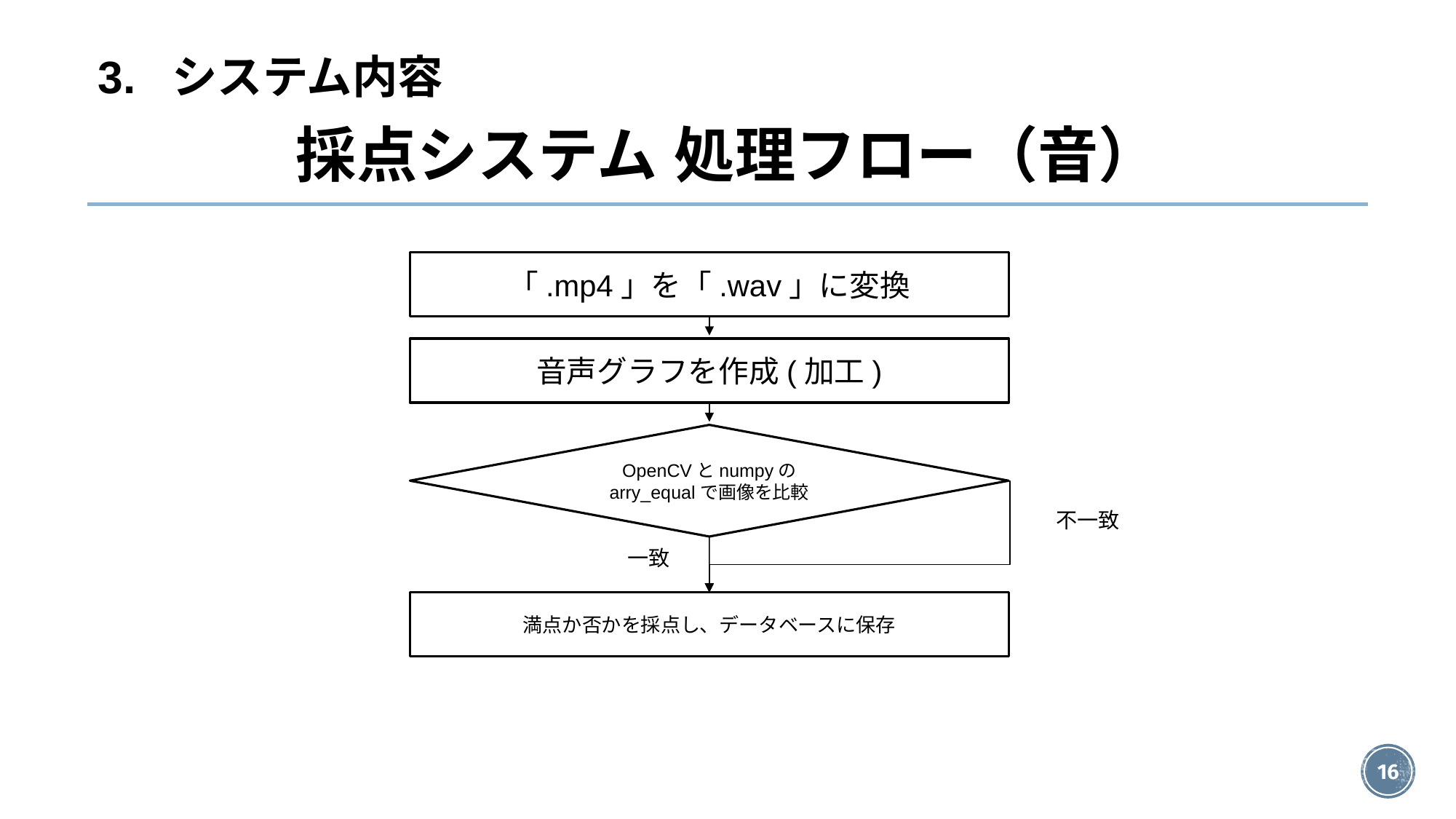

3.  システム内容
# 採点システム 処理フロー（音）
「.mp4」を「.wav」に変換
音声グラフを作成(加工)
OpenCVとnumpyの
arry_equalで画像を比較
不一致
一致
満点か否かを採点し、データベースに保存

16